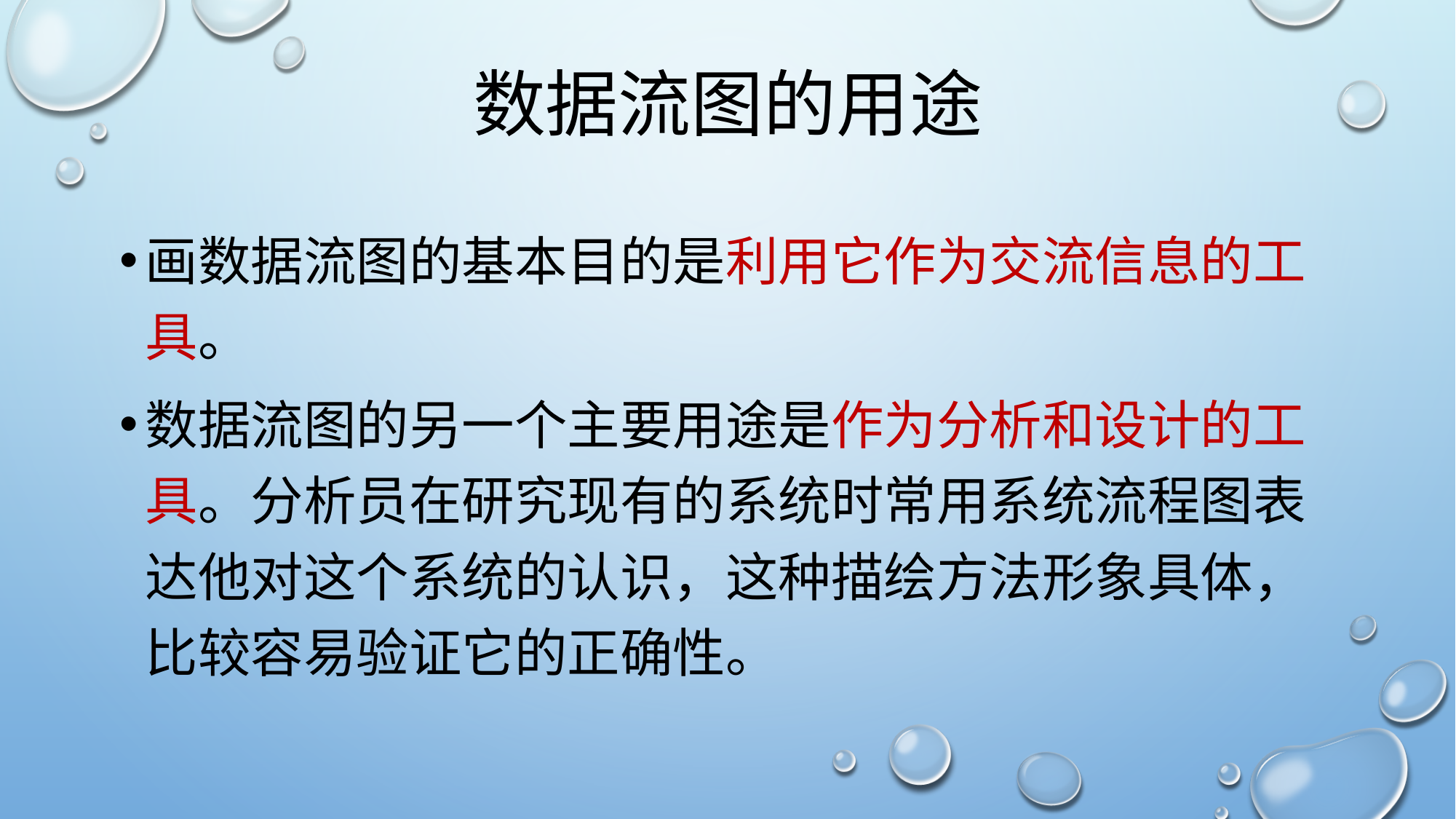

# 数据流图的用途
画数据流图的基本目的是利用它作为交流信息的工具。
数据流图的另一个主要用途是作为分析和设计的工具。分析员在研究现有的系统时常用系统流程图表达他对这个系统的认识，这种描绘方法形象具体，比较容易验证它的正确性。